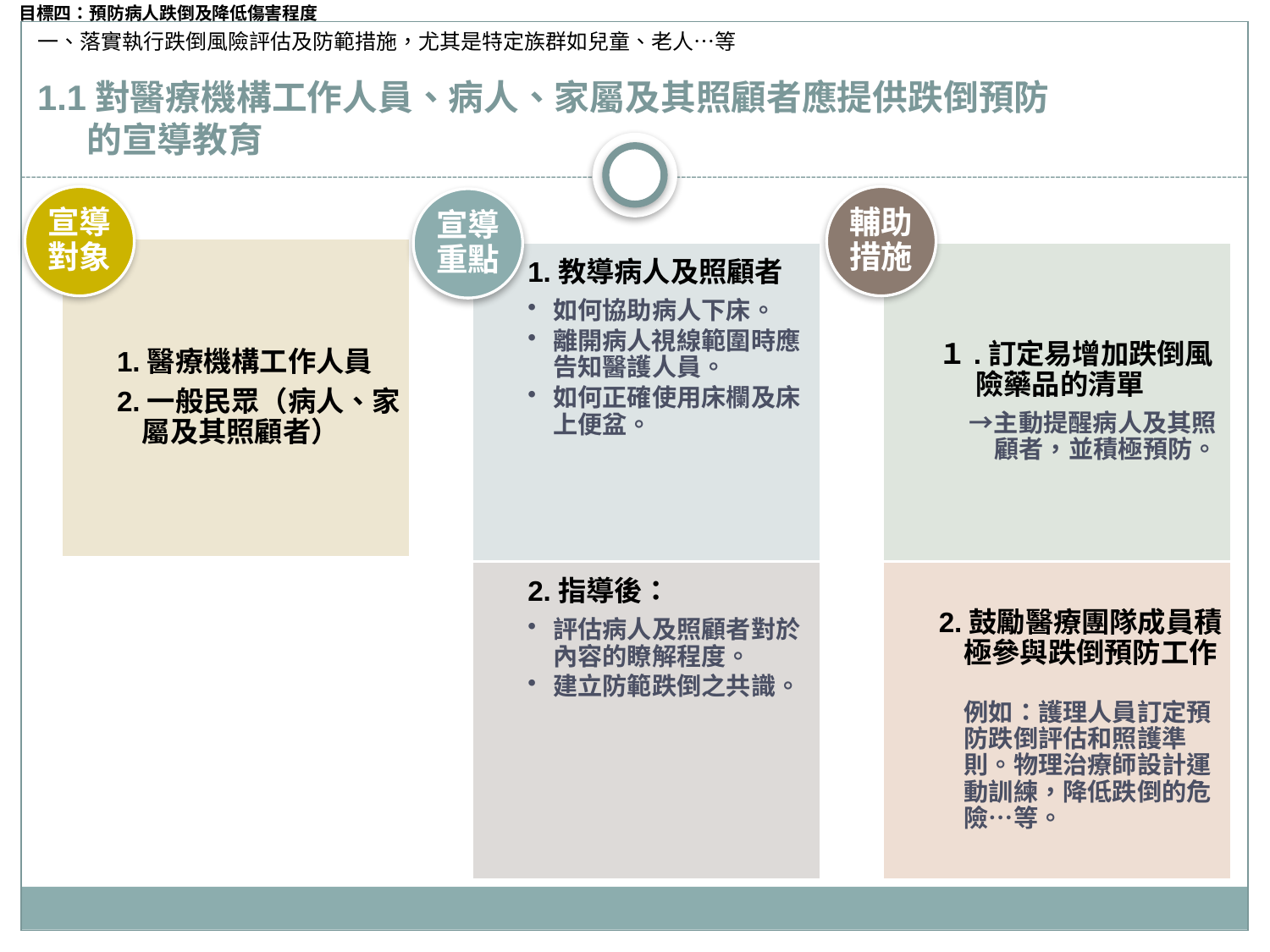

一、落實執行跌倒風險評估及防範措施，尤其是特定族群如兒童、老人…等
# 1.1對醫療機構工作人員、病人、家屬及其照顧者應提供跌倒預防的宣導教育
1.醫療機構工作人員
2.一般民眾（病人、家屬及其照顧者）
宣導對象
1.教導病人及照顧者
如何協助病人下床。
離開病人視線範圍時應告知醫護人員。
如何正確使用床欄及床上便盆。
2.指導後：
評估病人及照顧者對於內容的瞭解程度。
建立防範跌倒之共識。
宣導重點
１.訂定易增加跌倒風險藥品的清單
　 →主動提醒病人及其照
　 顧者，並積極預防。
2.鼓勵醫療團隊成員積極參與跌倒預防工作
例如：護理人員訂定預
防跌倒評估和照護準則。物理治療師設計運動訓練，降低跌倒的危險…等。
輔助措施